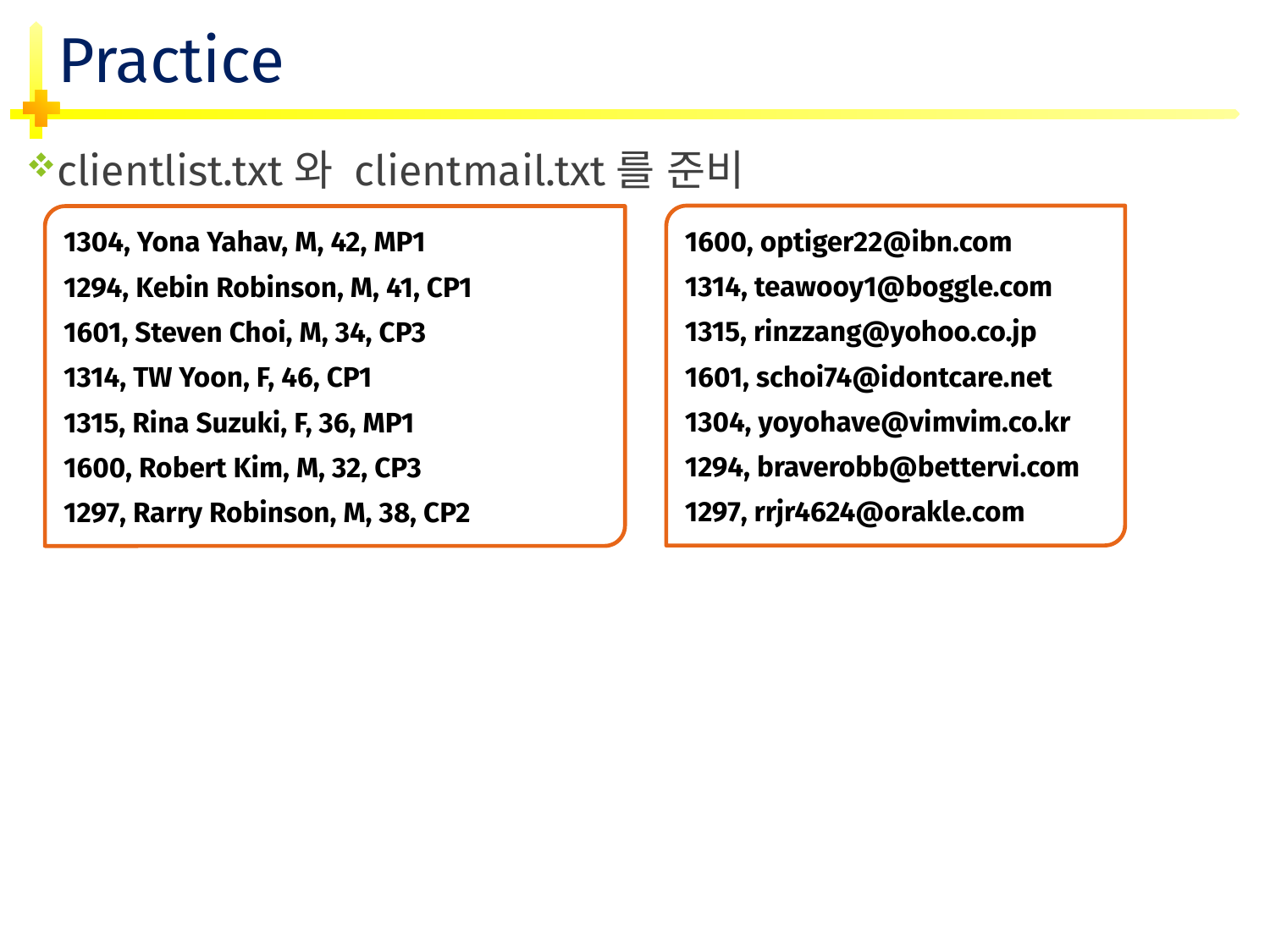

# Practice
clientlist.txt와 clientmail.txt를 준비
1600, optiger22@ibn.com
1314, teawooy1@boggle.com
1315, rinzzang@yohoo.co.jp
1601, schoi74@idontcare.net
1304, yoyohave@vimvim.co.kr
1294, braverobb@bettervi.com
1297, rrjr4624@orakle.com
1304, Yona Yahav, M, 42, MP1
1294, Kebin Robinson, M, 41, CP1
1601, Steven Choi, M, 34, CP3
1314, TW Yoon, F, 46, CP1
1315, Rina Suzuki, F, 36, MP1
1600, Robert Kim, M, 32, CP3
1297, Rarry Robinson, M, 38, CP2